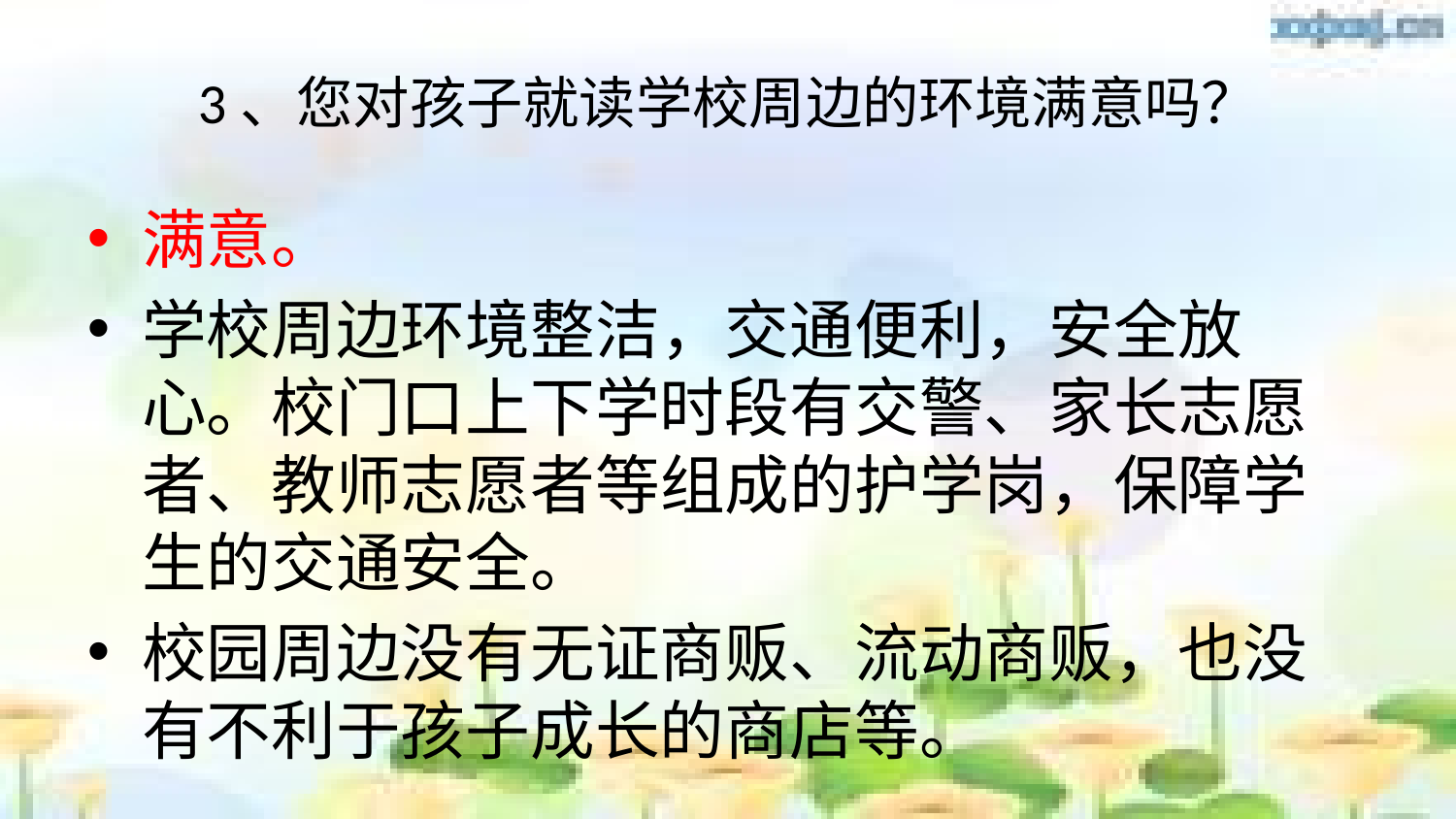

# 3、您对孩子就读学校周边的环境满意吗？
满意。
学校周边环境整洁，交通便利，安全放心。校门口上下学时段有交警、家长志愿者、教师志愿者等组成的护学岗，保障学生的交通安全。
校园周边没有无证商贩、流动商贩，也没有不利于孩子成长的商店等。